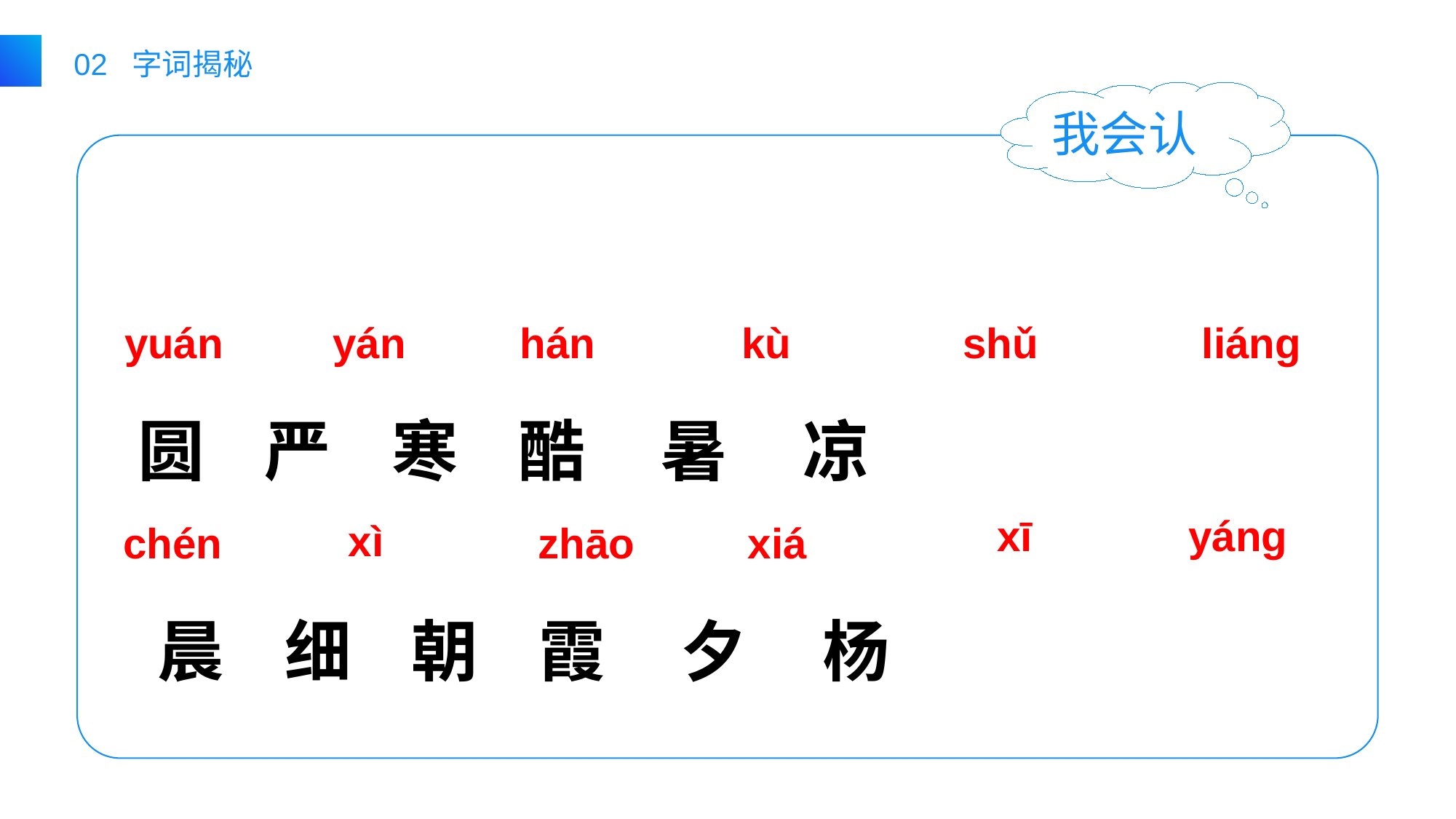

02  字词揭秘
我会认

圆    严    寒    酷     暑     凉
 晨    细    朝    霞     夕     杨
yuán
yán
hán
 kù
shǔ
liáng
xī
yánɡ
xì
chén
zhāo
xiá